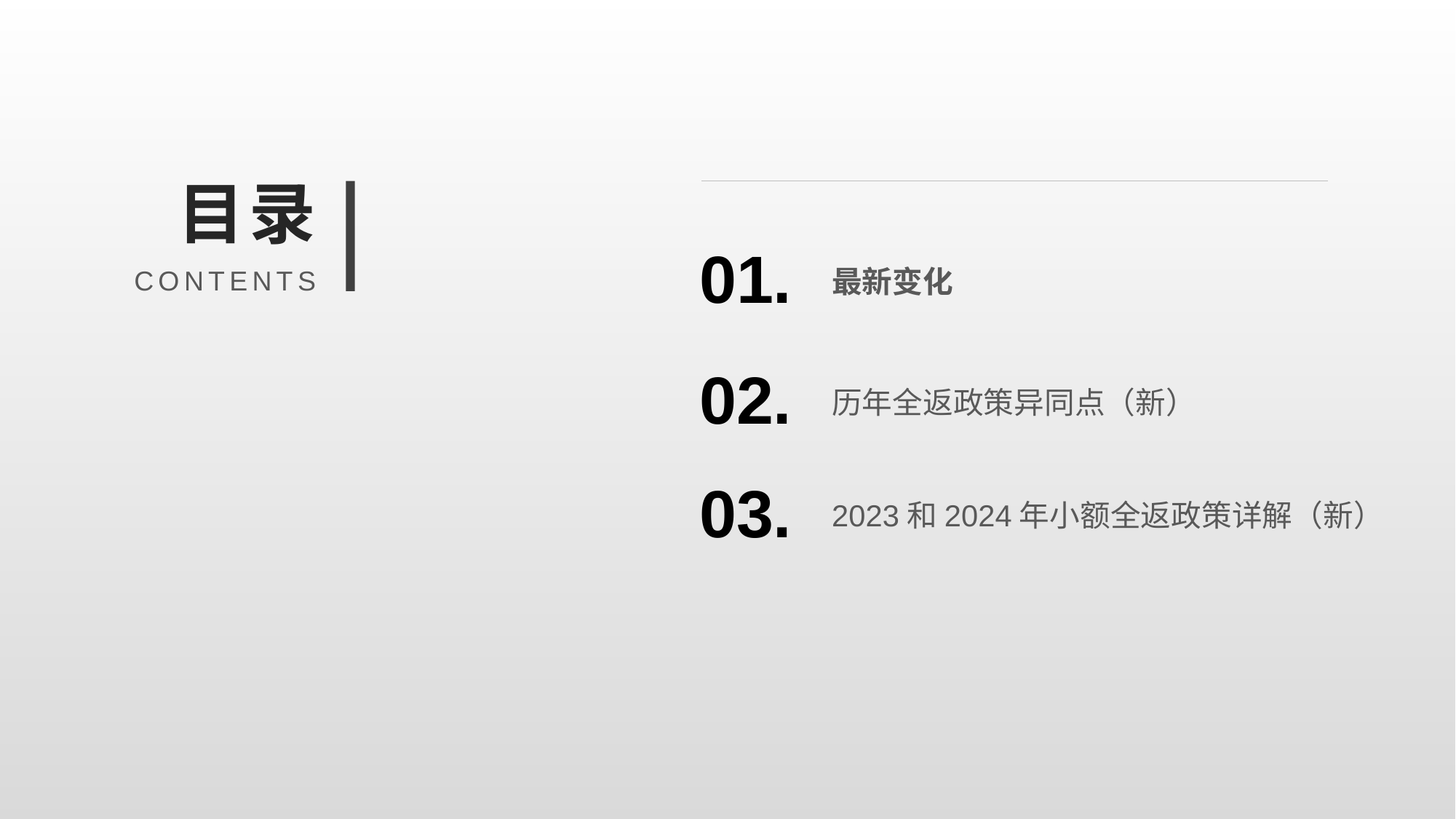

目录

01.
最新变化
CONTENTS
历年全返政策异同点（新）
02.
03.
2023和2024年小额全返政策详解（新）